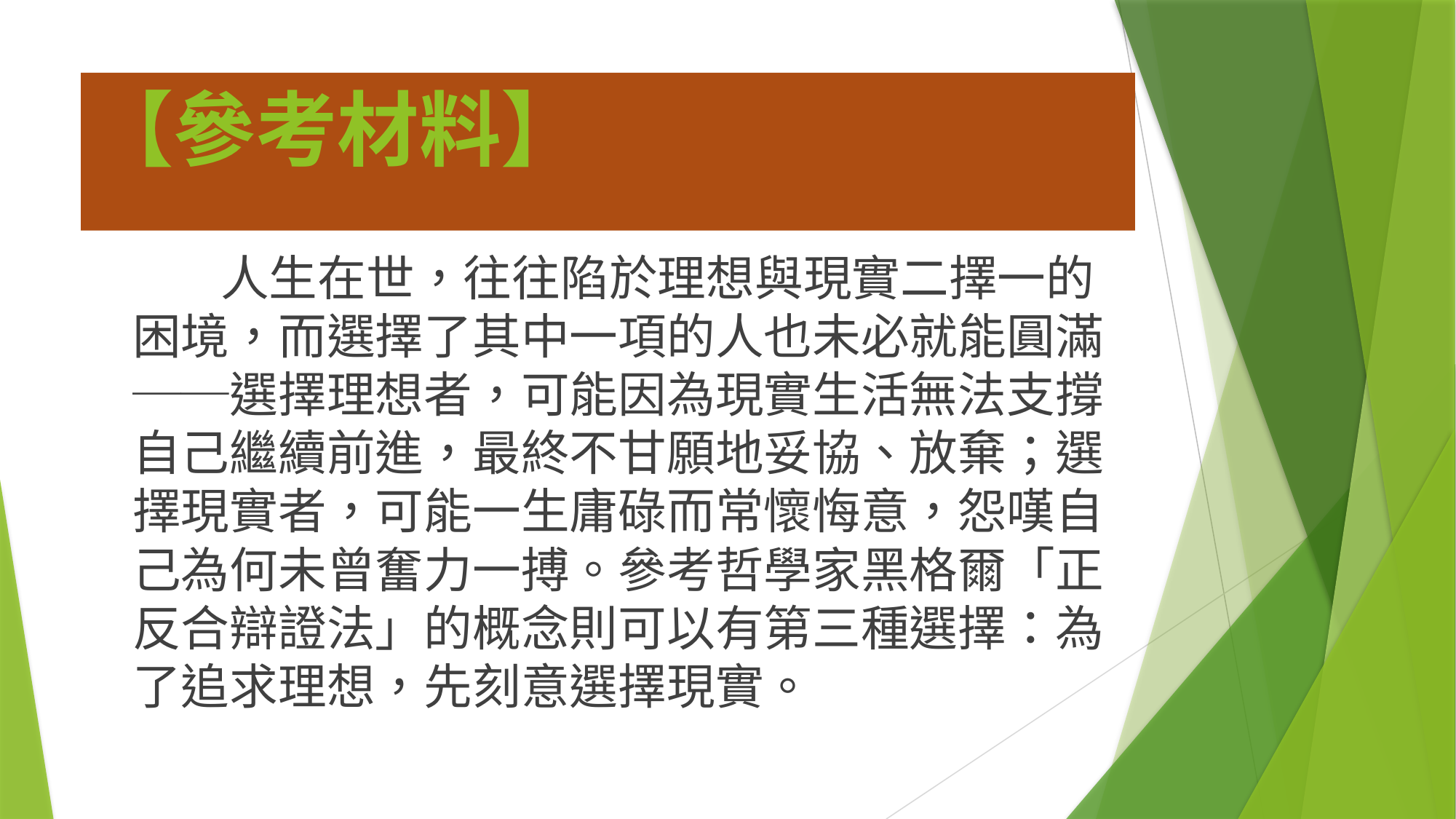

# 【參考材料】
       人生在世，往往陷於理想與現實二擇一的困境，而選擇了其中一項的人也未必就能圓滿──選擇理想者，可能因為現實生活無法支撐自己繼續前進，最終不甘願地妥協、放棄；選擇現實者，可能一生庸碌而常懷悔意，怨嘆自己為何未曾奮力一搏。參考哲學家黑格爾「正反合辯證法」的概念則可以有第三種選擇：為了追求理想，先刻意選擇現實。